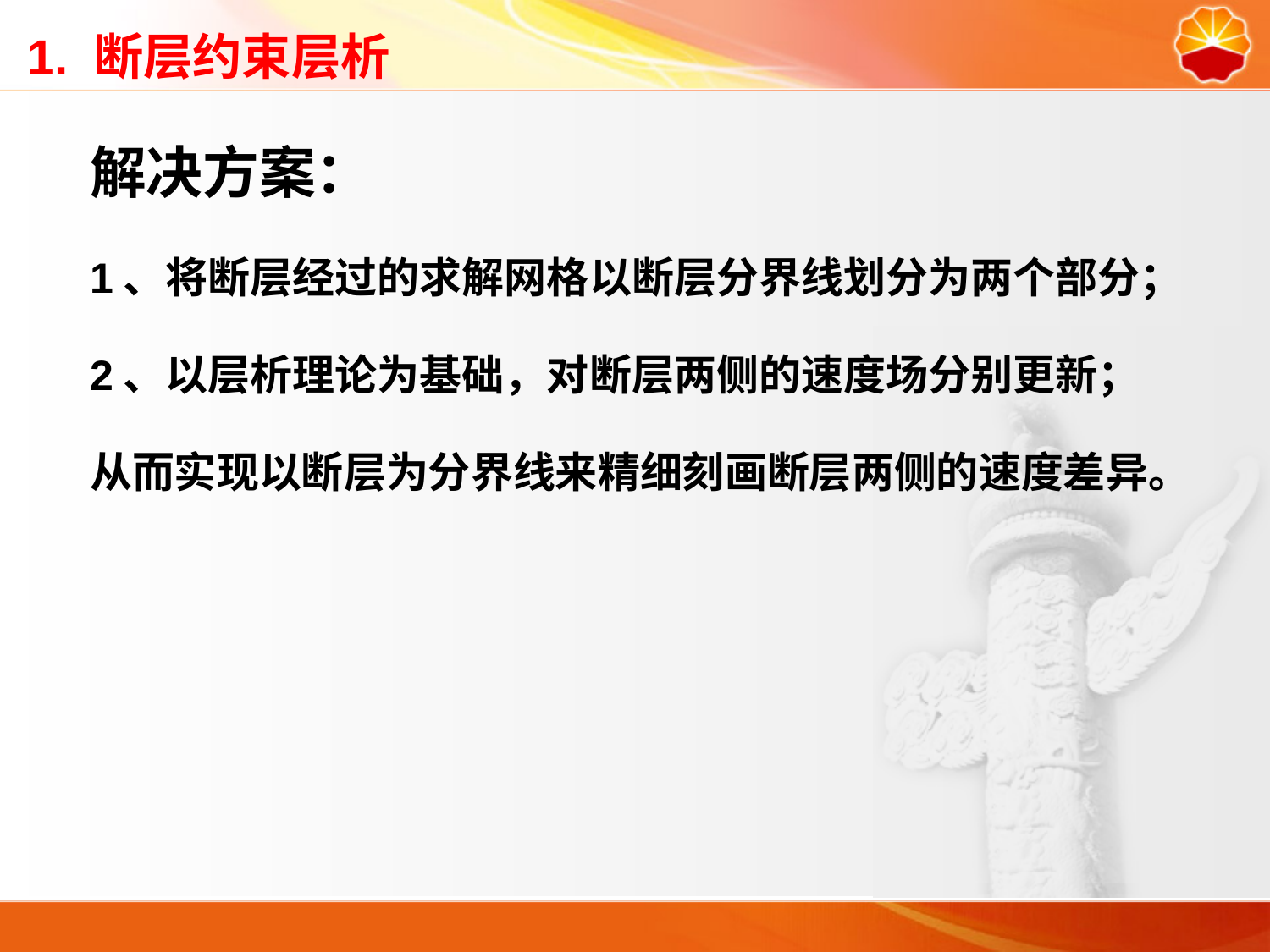

1. 断层约束层析
解决方案：
1、将断层经过的求解网格以断层分界线划分为两个部分；
2、以层析理论为基础，对断层两侧的速度场分别更新；
从而实现以断层为分界线来精细刻画断层两侧的速度差异。